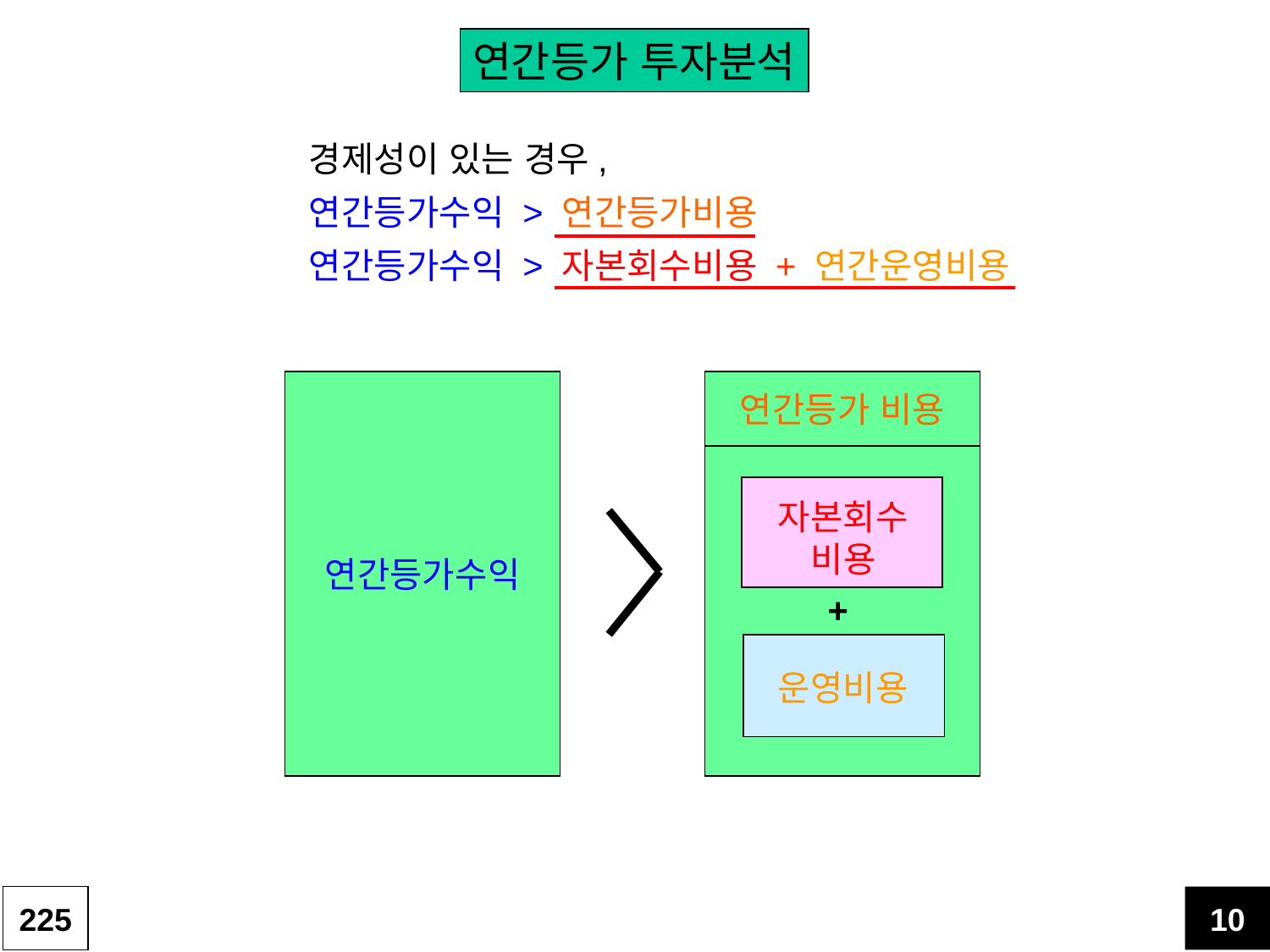

연간등가 투자분석

경제성이 있는 경우,
연간등가수익 > 연간등가비용
연간등가수익 > 자본회수비용 + 연간운영비용
연간등가수익

연간등가 비용

자본회수
비용
+

운영비용
225
10